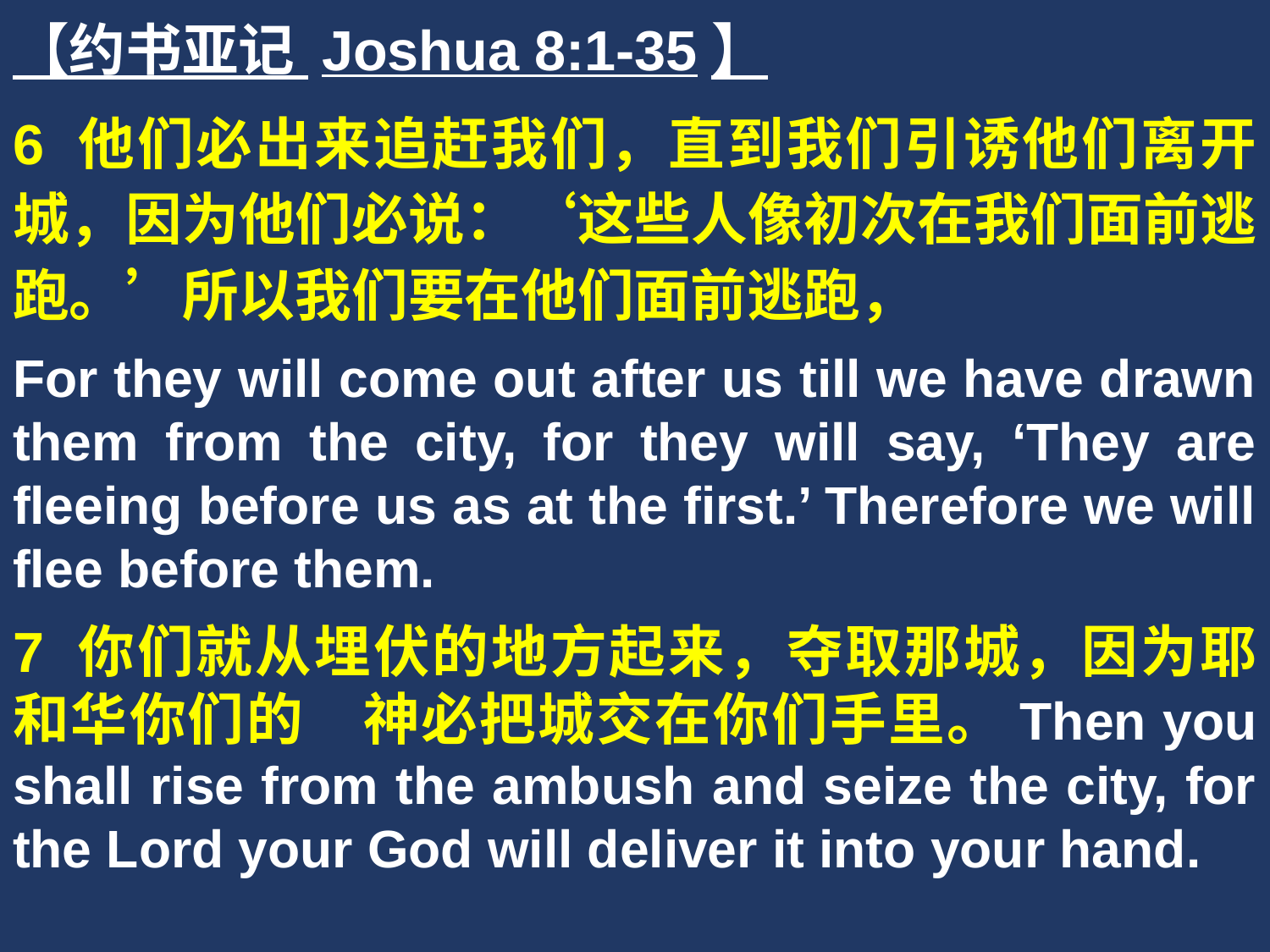

【约书亚记 Joshua 8:1-35】
6 他们必出来追赶我们，直到我们引诱他们离开城，因为他们必说：‘这些人像初次在我们面前逃跑。’所以我们要在他们面前逃跑，
For they will come out after us till we have drawn them from the city, for they will say, ‘They are fleeing before us as at the first.’ Therefore we will flee before them.
7 你们就从埋伏的地方起来，夺取那城，因为耶和华你们的　神必把城交在你们手里。Then you shall rise from the ambush and seize the city, for the Lord your God will deliver it into your hand.